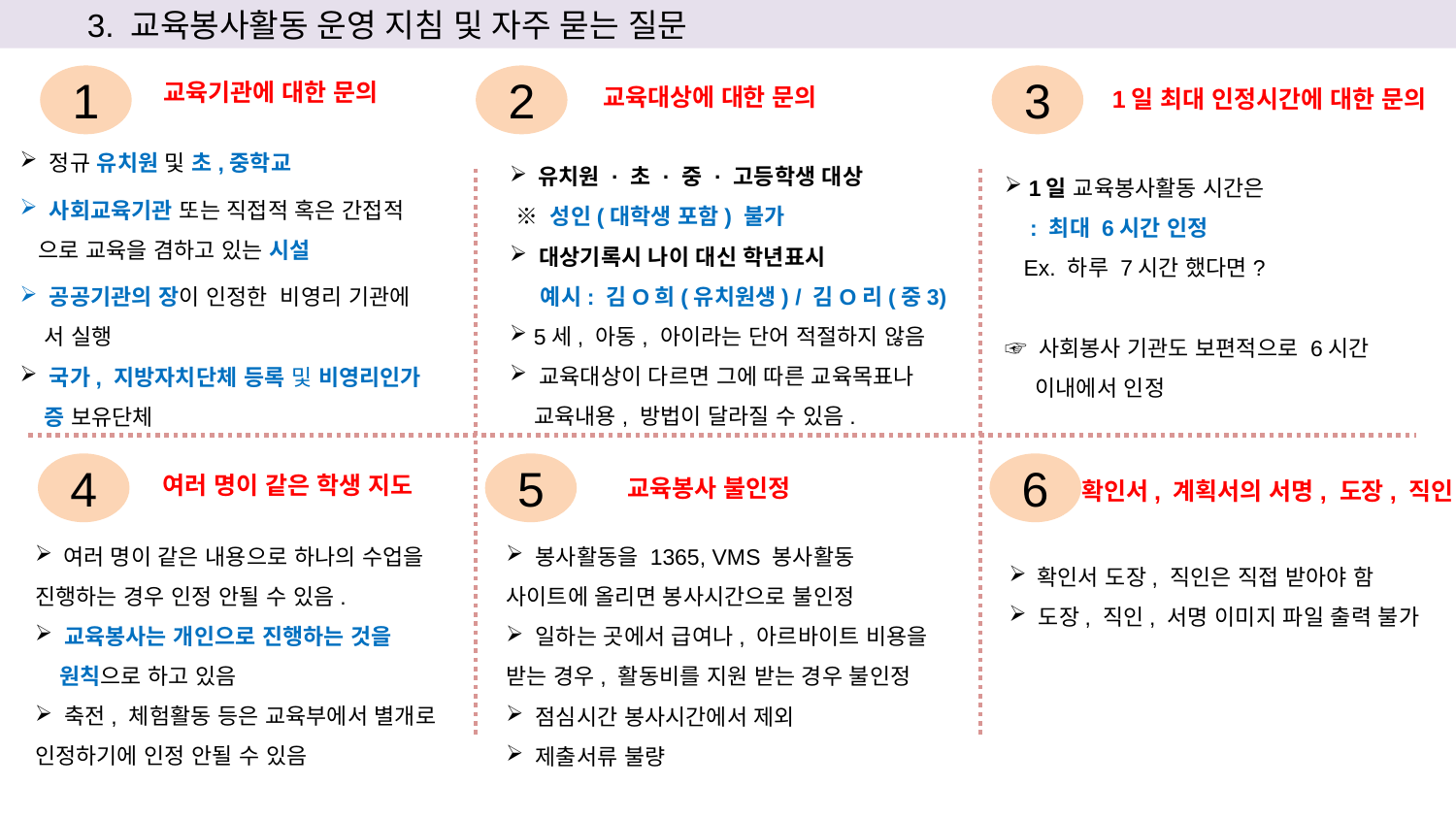

3. 교육봉사활동 운영 지침 및 자주 묻는 질문
1
2
3
교육기관에 대한 문의
교육대상에 대한 문의
1일 최대 인정시간에 대한 문의
 정규 유치원 및 초,중학교

 사회교육기관 또는 직접적 혹은 간접적
  으로 교육을 겸하고 있는 시설

 공공기관의 장이 인정한  비영리 기관에
   서 실행
 국가, 지방자치단체 등록 및 비영리인가
   증 보유단체
 유치원 · 초 · 중 · 고등학생 대상
 ※ 성인(대학생 포함) 불가
 대상기록시 나이 대신 학년표시
    예시: 김O희(유치원생) / 김O리(중3)
 5세, 아동, 아이라는 단어 적절하지 않음
 교육대상이 다르면 그에 따른 교육목표나
   교육내용, 방법이 달라질 수 있음.

 1일 교육봉사활동 시간은
    : 최대 6시간 인정
   Ex. 하루 7시간 했다면?

☞ 사회봉사 기관도 보편적으로 6시간
    이내에서 인정
4
5
6
여러 명이 같은 학생 지도
교육봉사 불인정
확인서, 계획서의 서명, 도장, 직인
 여러 명이 같은 내용으로 하나의 수업을 진행하는 경우 인정 안될 수 있음.
 교육봉사는 개인으로 진행하는 것을
   원칙으로 하고 있음
 축전, 체험활동 등은 교육부에서 별개로 인정하기에 인정 안될 수 있음
 봉사활동을 1365, VMS 봉사활동 사이트에 올리면 봉사시간으로 불인정
 일하는 곳에서 급여나, 아르바이트 비용을 받는 경우, 활동비를 지원 받는 경우 불인정
 점심시간 봉사시간에서 제외
 제출서류 불량
 확인서 도장, 직인은 직접 받아야 함
 도장, 직인, 서명 이미지 파일 출력 불가